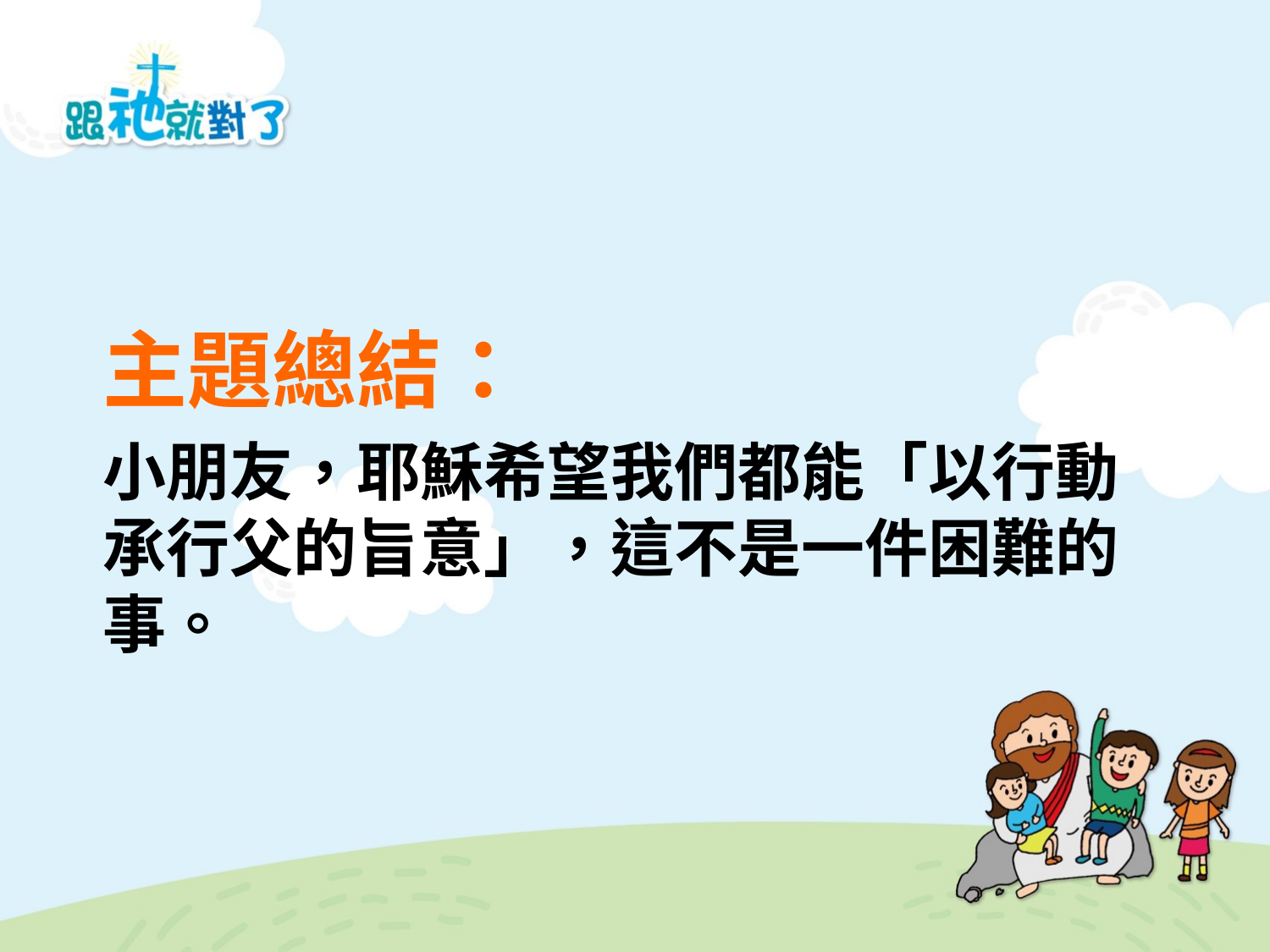

主題總結：
小朋友，耶穌希望我們都能「以行動承行父的旨意」，這不是一件困難的事。